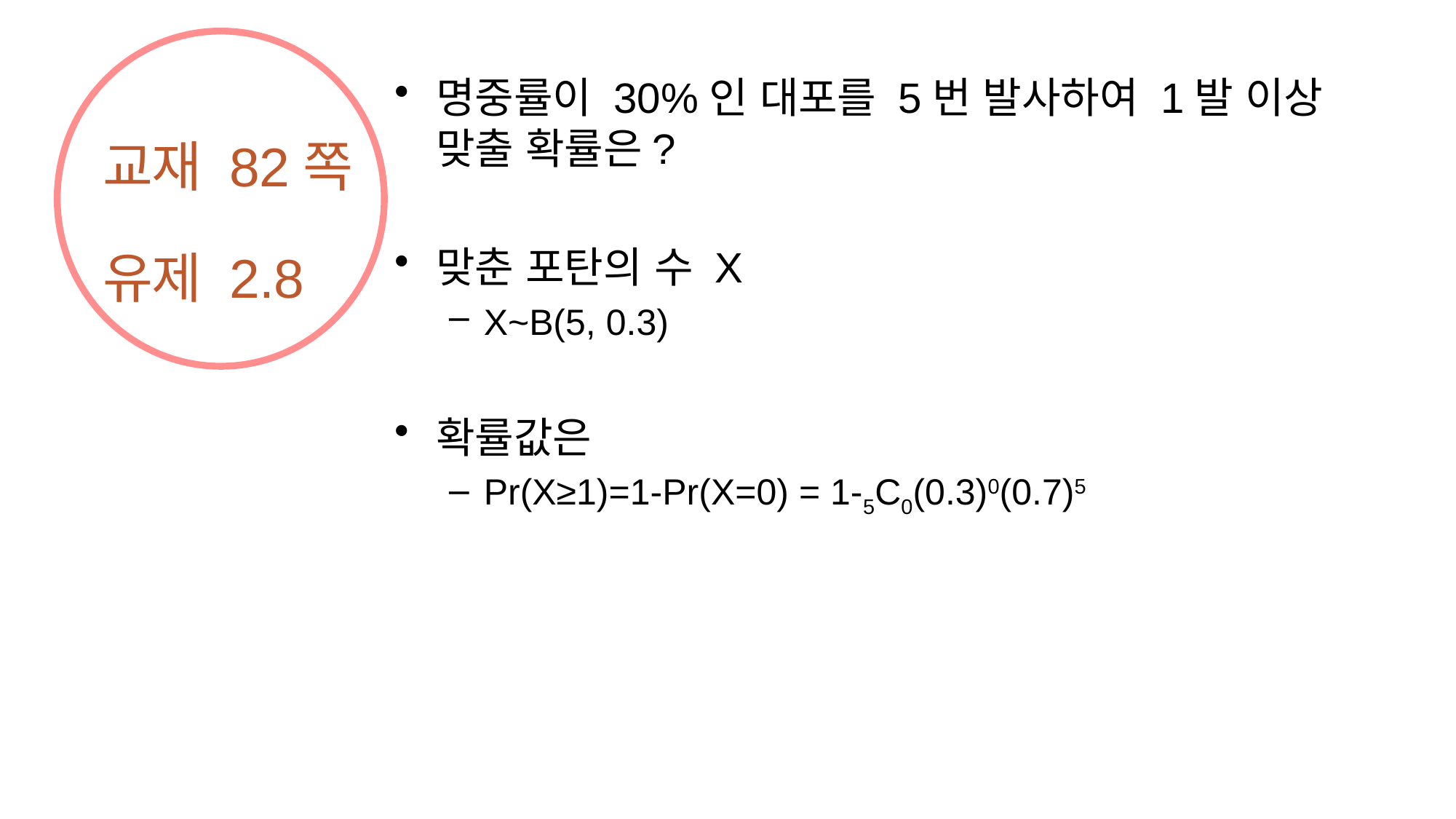

명중률이 30%인 대포를 5번 발사하여 1발 이상 맞출 확률은?

맞춘 포탄의 수 X
X~B(5, 0.3)

확률값은
Pr(X≥1)=1-Pr(X=0) = 1-5C0(0.3)0(0.7)5
# 교재 82쪽 유제 2.8